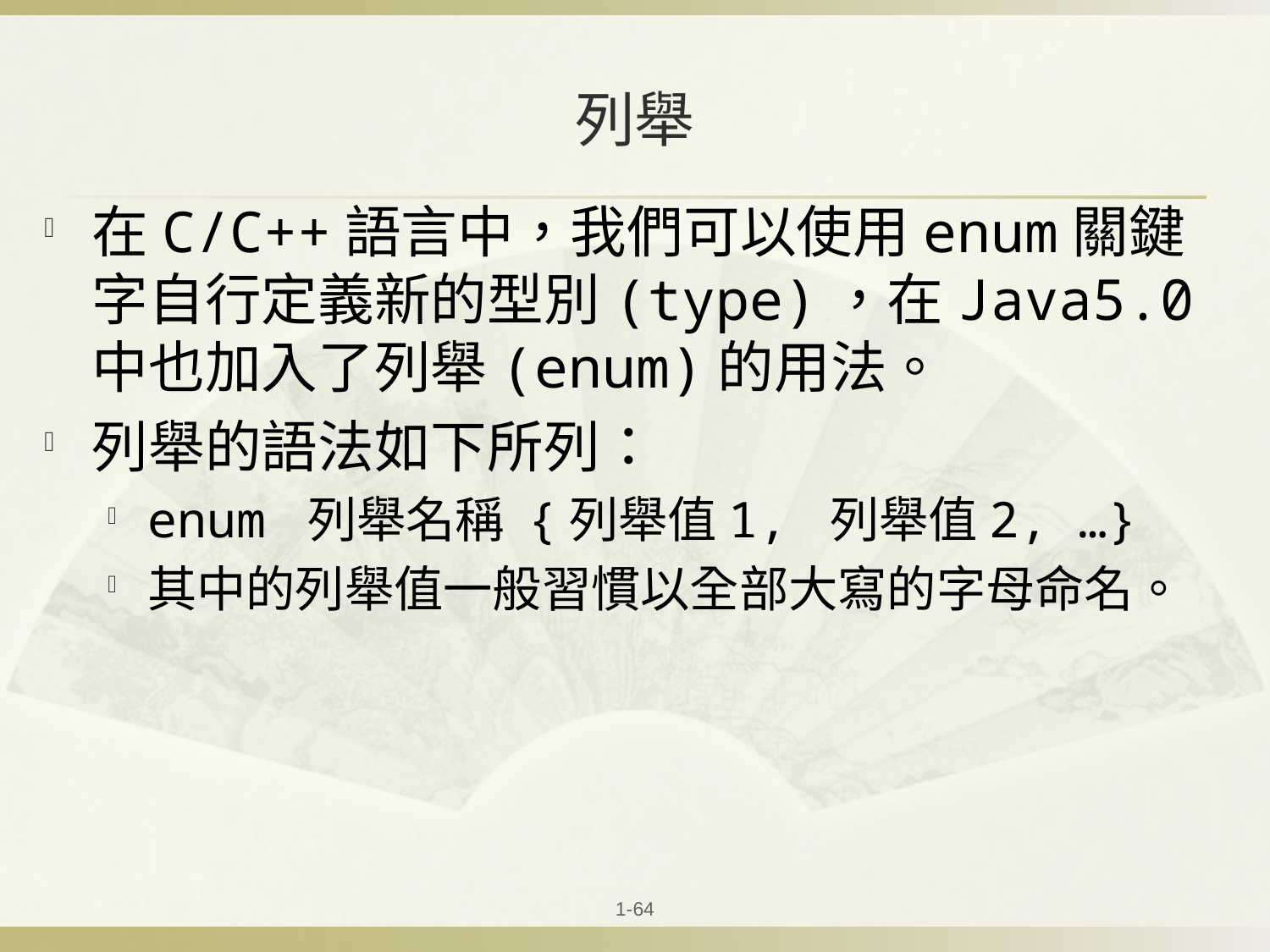

# 列舉
在C/C++語言中，我們可以使用enum關鍵字自行定義新的型別(type)，在Java5.0中也加入了列舉(enum)的用法。
列舉的語法如下所列：
enum 列舉名稱 {列舉值1, 列舉值2, …}
其中的列舉值一般習慣以全部大寫的字母命名。

1-64